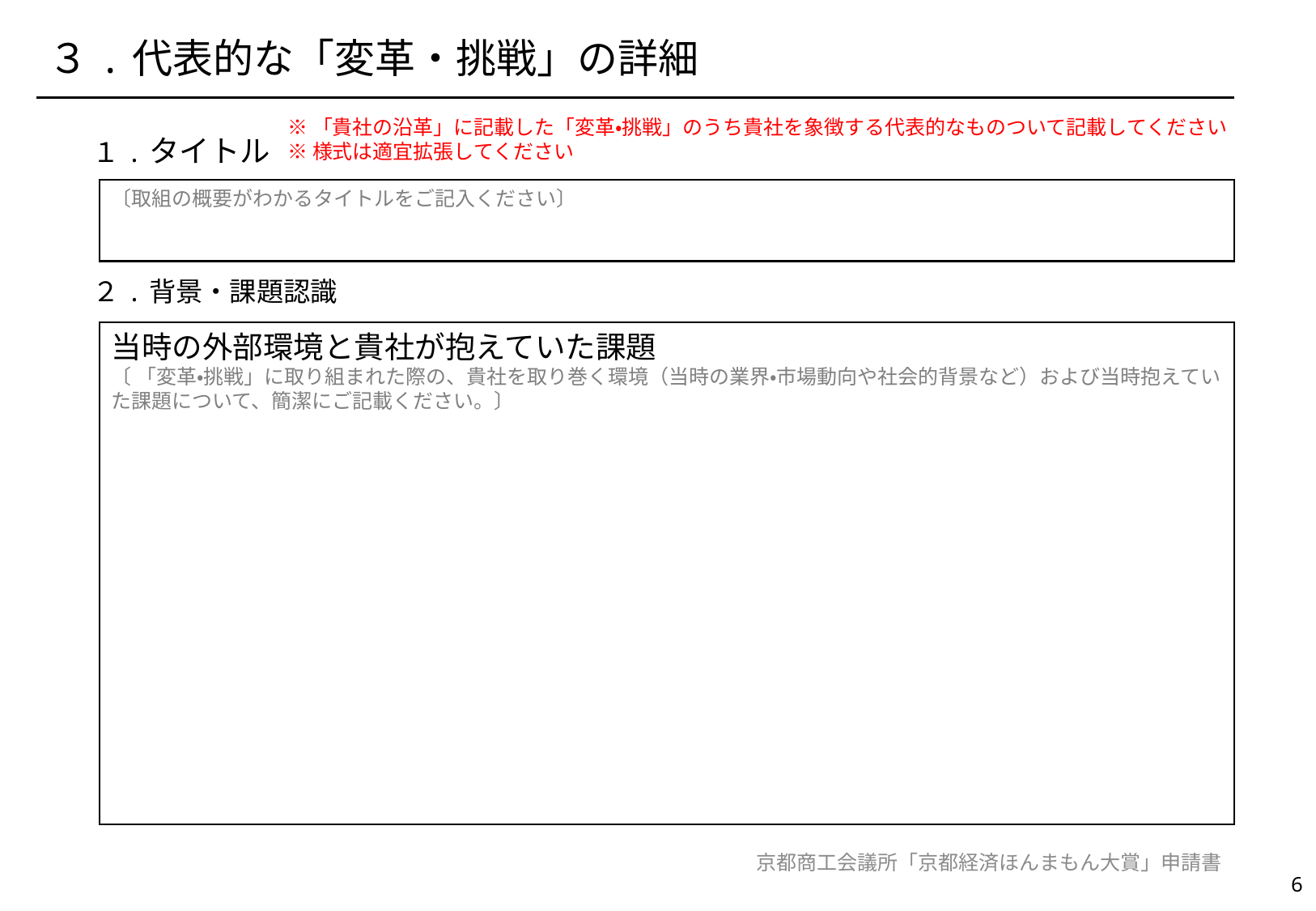

# ３.代表的な「変革・挑戦」の詳細
※「貴社の沿革」に記載した「変革・挑戦」のうち貴社を象徴する代表的なものついて記載してください
※様式は適宜拡張してください
１.タイトル
〔取組の概要がわかるタイトルをご記入ください〕

２.背景・課題認識
当時の外部環境と貴社が抱えていた課題
〔 「変革・挑戦」に取り組まれた際の、貴社を取り巻く環境（当時の業界・市場動向や社会的背景など）および当時抱えていた課題について、簡潔にご記載ください。〕

京都商工会議所「京都経済ほんまもん大賞」申請書
6